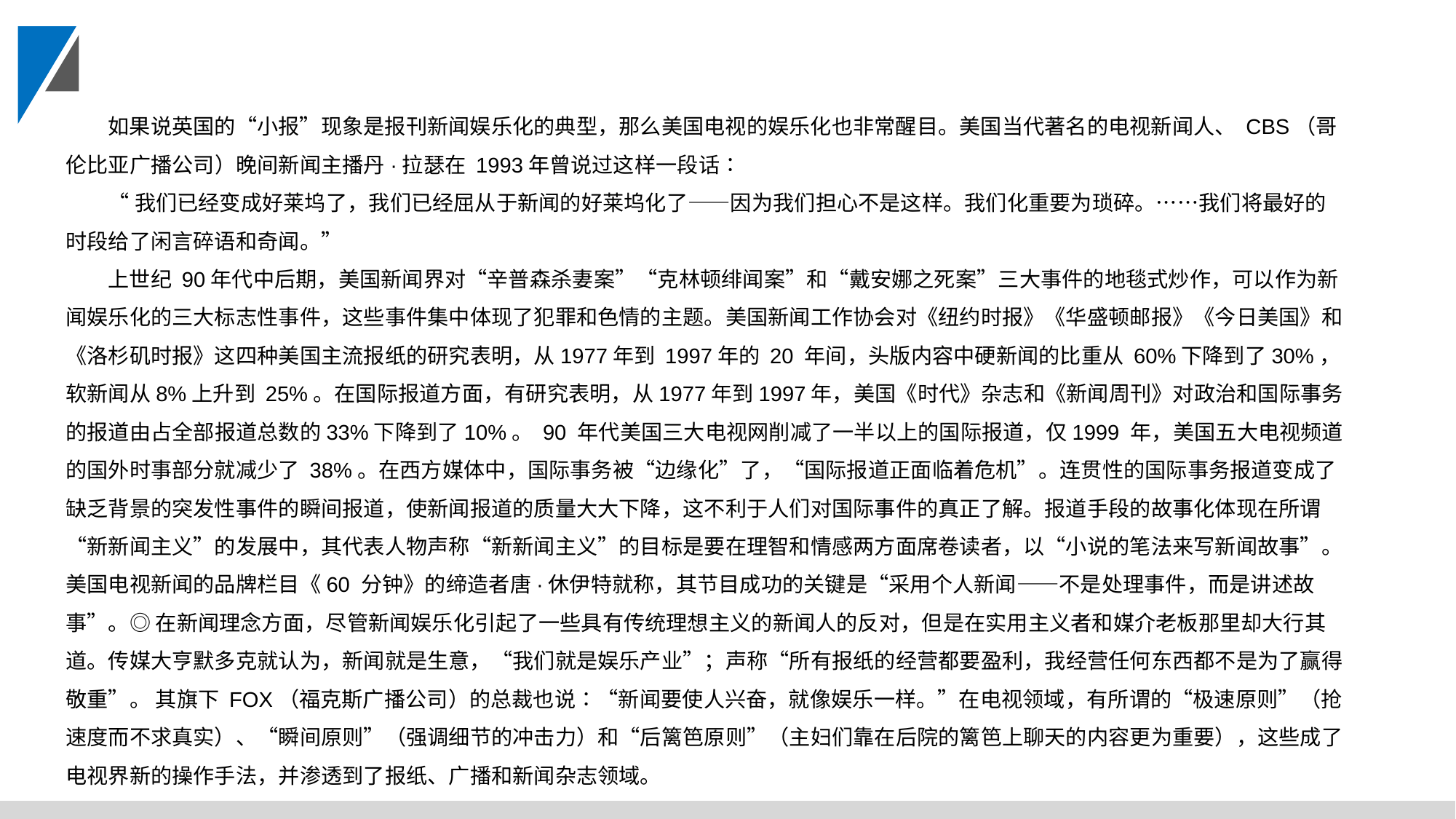

如果说英国的“小报”现象是报刊新闻娱乐化的典型，那么美国电视的娱乐化也非常醒目。美国当代著名的电视新闻人、 CBS（哥伦比亚广播公司）晚间新闻主播丹·拉瑟在 1993年曾说过这样一段话∶
“我们已经变成好莱坞了，我们已经屈从于新闻的好莱坞化了——因为我们担心不是这样。我们化重要为琐碎。……我们将最好的时段给了闲言碎语和奇闻。”
上世纪 90年代中后期，美国新闻界对“辛普森杀妻案”“克林顿绯闻案”和“戴安娜之死案”三大事件的地毯式炒作，可以作为新闻娱乐化的三大标志性事件，这些事件集中体现了犯罪和色情的主题。美国新闻工作协会对《纽约时报》《华盛顿邮报》《今日美国》和《洛杉矶时报》这四种美国主流报纸的研究表明，从1977年到 1997年的 20 年间，头版内容中硬新闻的比重从 60%下降到了30%，软新闻从8%上升到 25%。在国际报道方面，有研究表明，从1977年到1997年，美国《时代》杂志和《新闻周刊》对政治和国际事务的报道由占全部报道总数的33%下降到了10%。 90 年代美国三大电视网削减了一半以上的国际报道，仅1999 年，美国五大电视频道的国外时事部分就减少了 38%。在西方媒体中，国际事务被“边缘化”了，“国际报道正面临着危机”。连贯性的国际事务报道变成了缺乏背景的突发性事件的瞬间报道，使新闻报道的质量大大下降，这不利于人们对国际事件的真正了解。报道手段的故事化体现在所谓“新新闻主义”的发展中，其代表人物声称“新新闻主义”的目标是要在理智和情感两方面席卷读者，以“小说的笔法来写新闻故事”。美国电视新闻的品牌栏目《60 分钟》的缔造者唐·休伊特就称，其节目成功的关键是“采用个人新闻——不是处理事件，而是讲述故事”。◎ 在新闻理念方面，尽管新闻娱乐化引起了一些具有传统理想主义的新闻人的反对，但是在实用主义者和媒介老板那里却大行其道。传媒大亨默多克就认为，新闻就是生意，“我们就是娱乐产业”；声称“所有报纸的经营都要盈利，我经营任何东西都不是为了赢得敬重”。 其旗下 FOX（福克斯广播公司）的总裁也说∶“新闻要使人兴奋，就像娱乐一样。”在电视领域，有所谓的“极速原则”（抢速度而不求真实）、“瞬间原则”（强调细节的冲击力）和“后篱笆原则”（主妇们靠在后院的篱笆上聊天的内容更为重要），这些成了电视界新的操作手法，并渗透到了报纸、广播和新闻杂志领域。